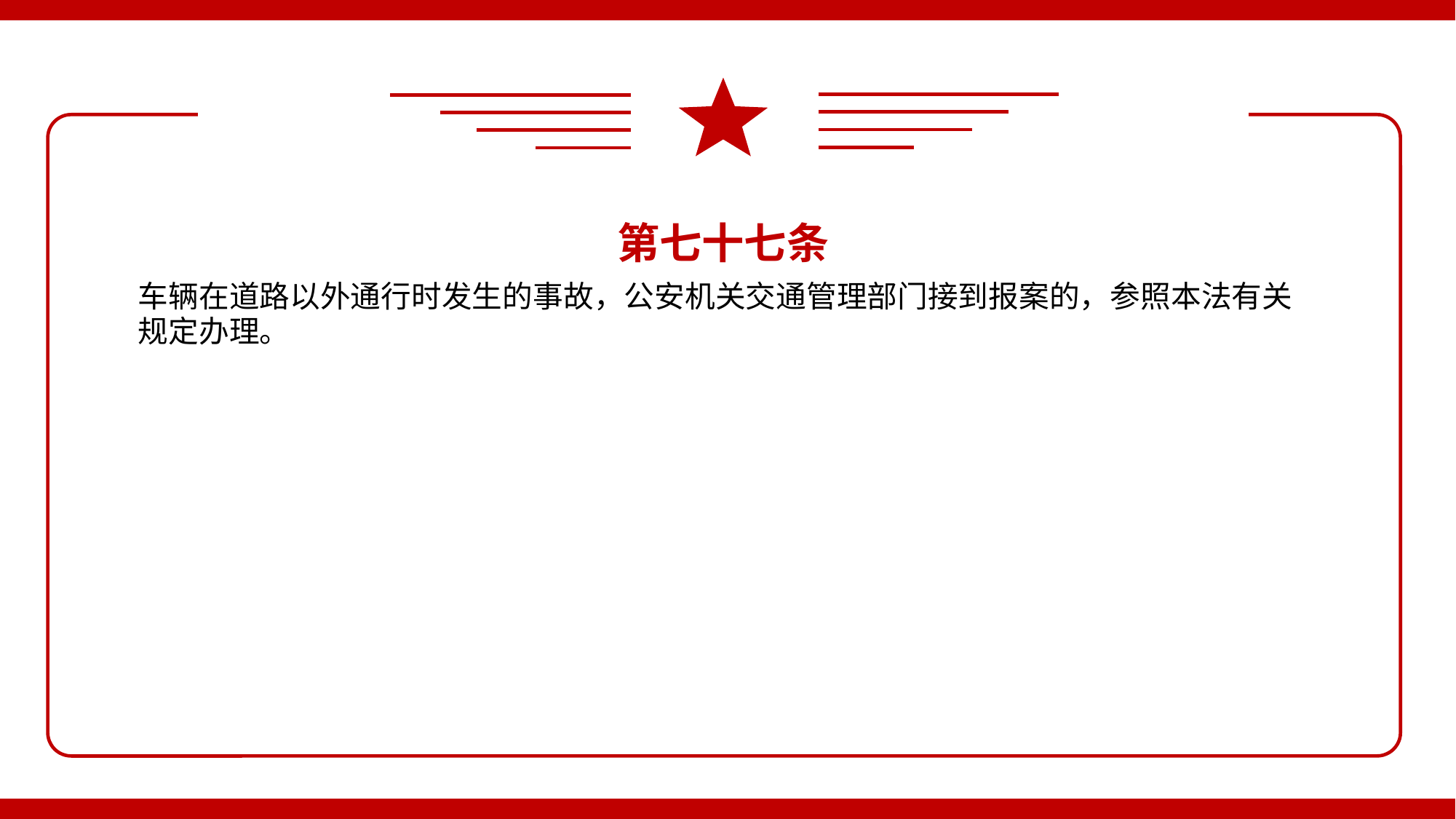

第七十七条
车辆在道路以外通行时发生的事故，公安机关交通管理部门接到报案的，参照本法有关规定办理。